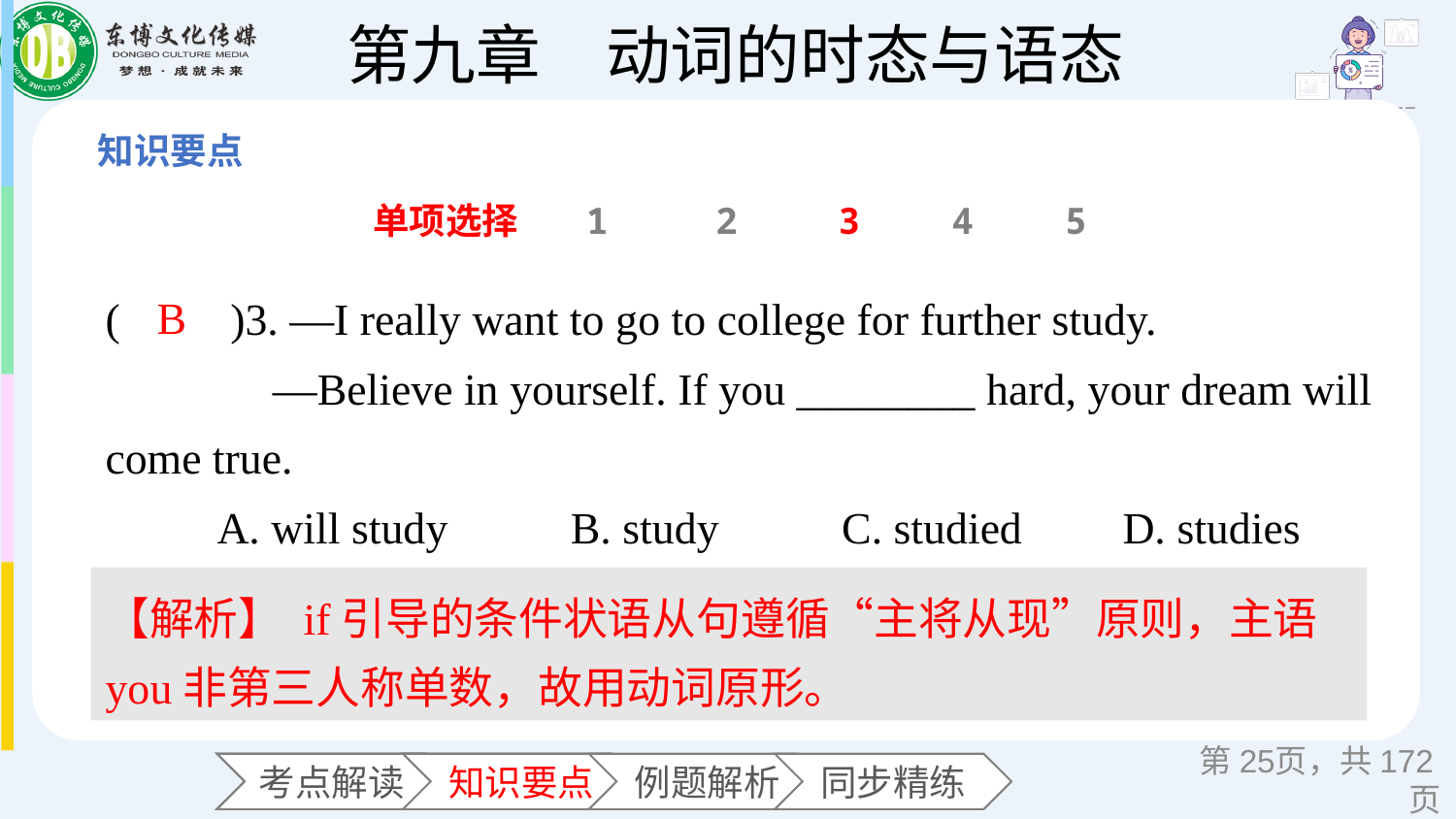

单项选择
1
2
3
4
5
(　　)3. —I really want to go to college for further study.
               —Believe in yourself. If you ________ hard, your dream will come true.
          A. will study           B. study           C. studied         D. studies
B
【解析】 if引导的条件状语从句遵循“主将从现”原则，主语you非第三人称单数，故用动词原形。
第25页，共172页